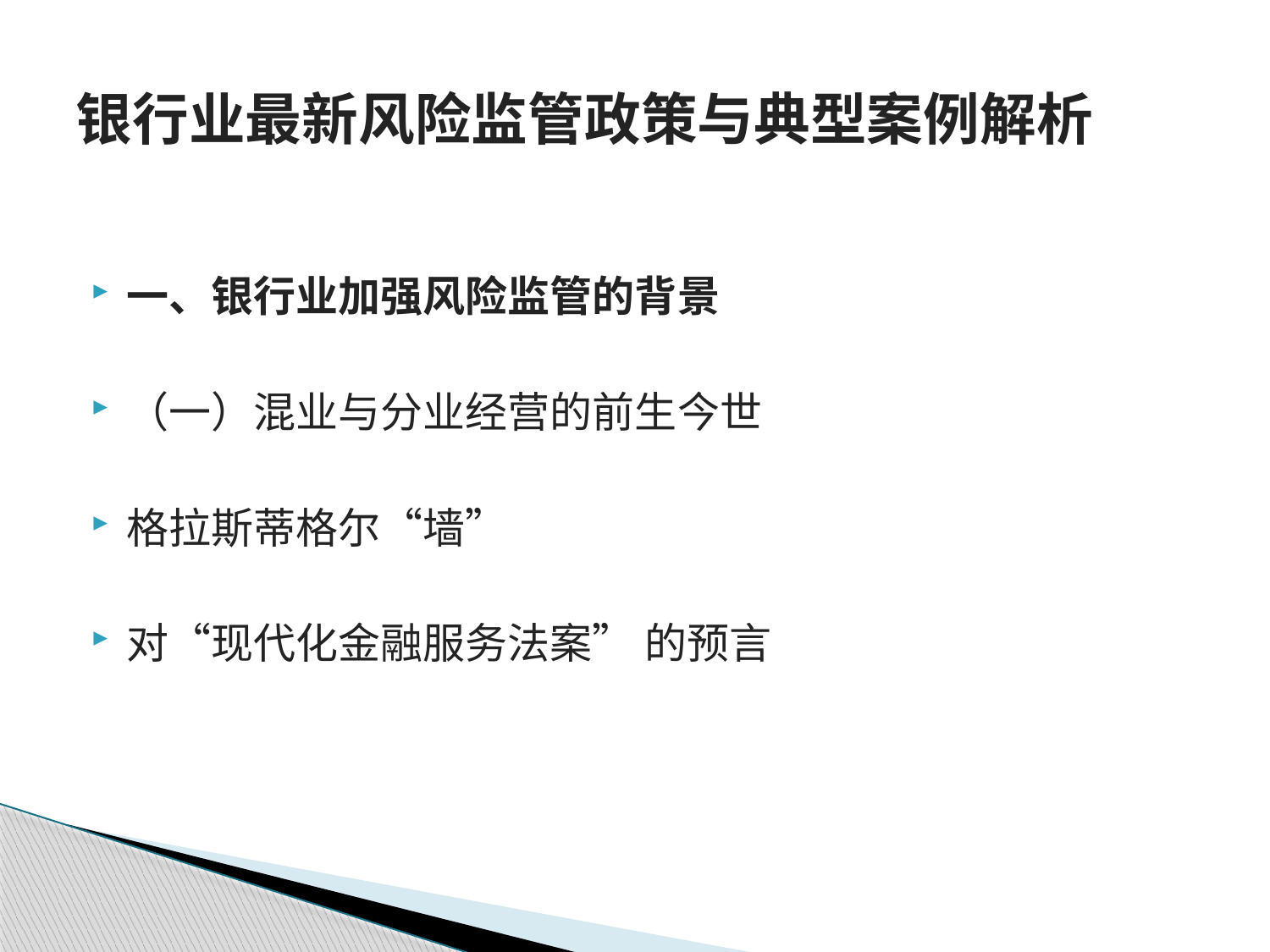

# 银行业最新风险监管政策与典型案例解析

一、银行业加强风险监管的背景

（一）混业与分业经营的前生今世

格拉斯蒂格尔“墙”

对“现代化金融服务法案” 的预言